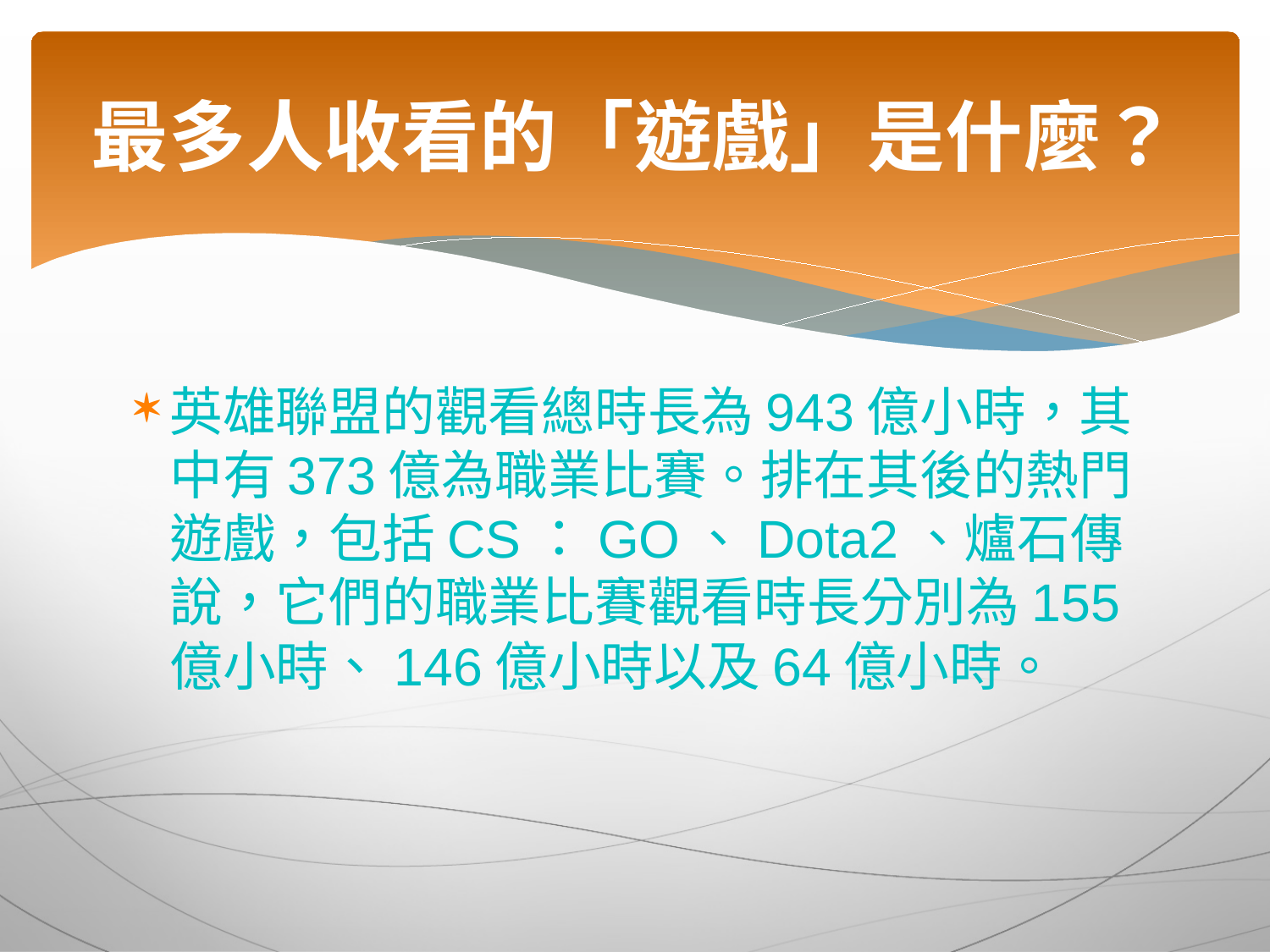

# 最多人收看的「遊戲」是什麼？
英雄聯盟的觀看總時長為943億小時，其中有373億為職業比賽。排在其後的熱門遊戲，包括CS：GO、Dota2、爐石傳說，它們的職業比賽觀看時長分別為155億小時、146億小時以及64億小時。